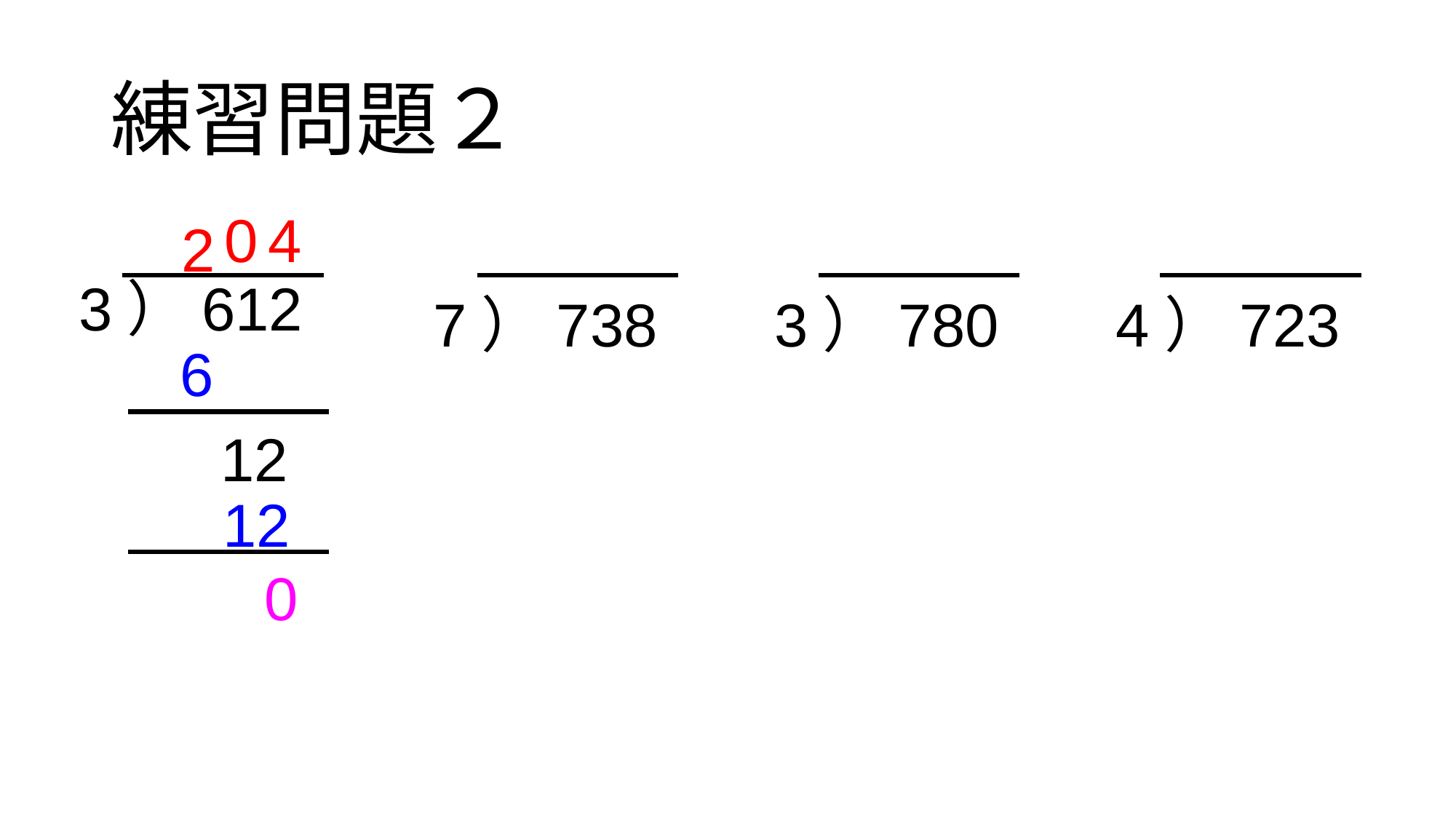

# 練習問題２
2
0
4
7）738
3）780
4）723
3）612
6
12
12
0